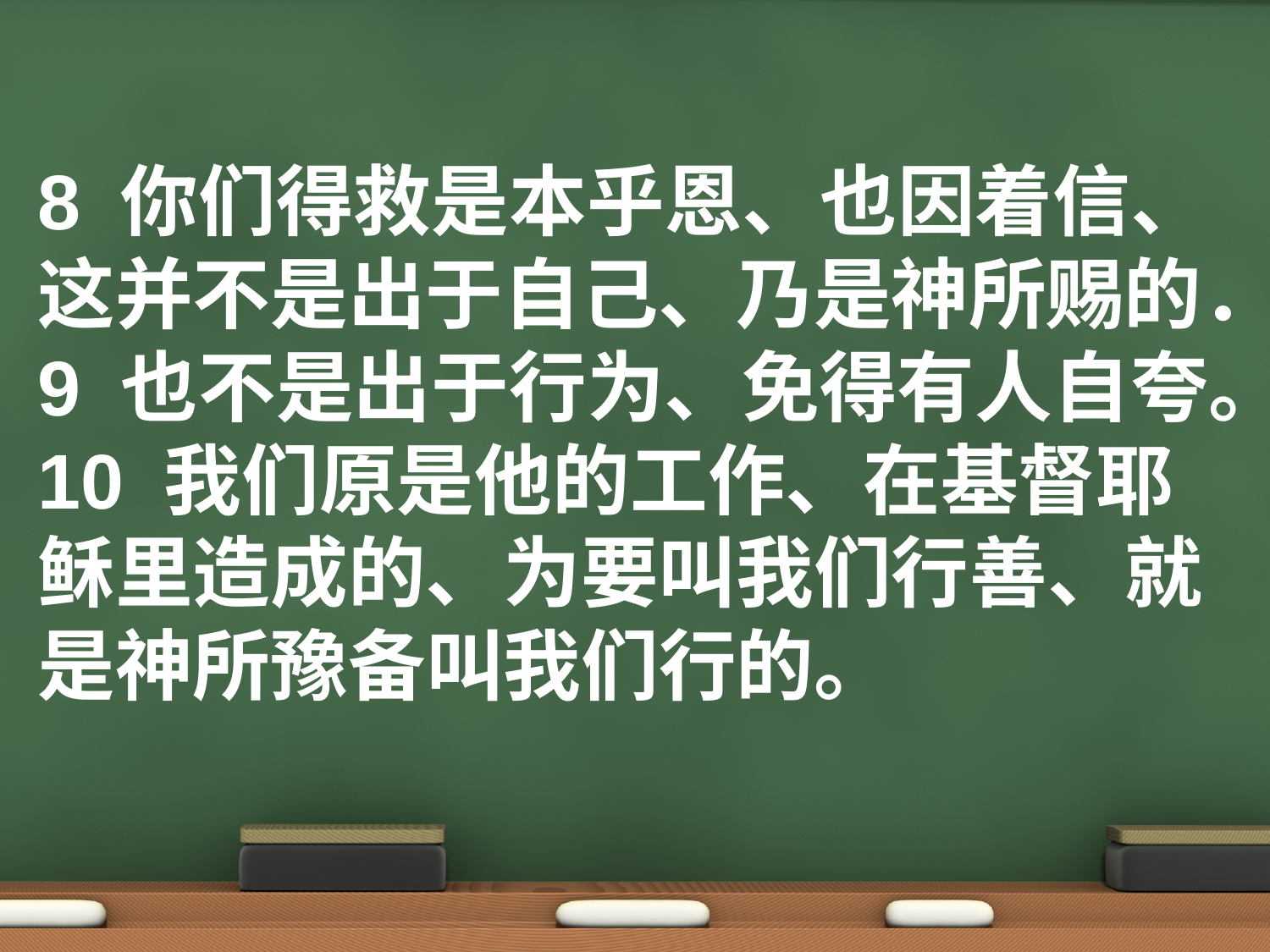

8 你们得救是本乎恩、也因着信、这并不是出于自己、乃是神所赐的．9 也不是出于行为、免得有人自夸。10 我们原是他的工作、在基督耶稣里造成的、为要叫我们行善、就是神所豫备叫我们行的。